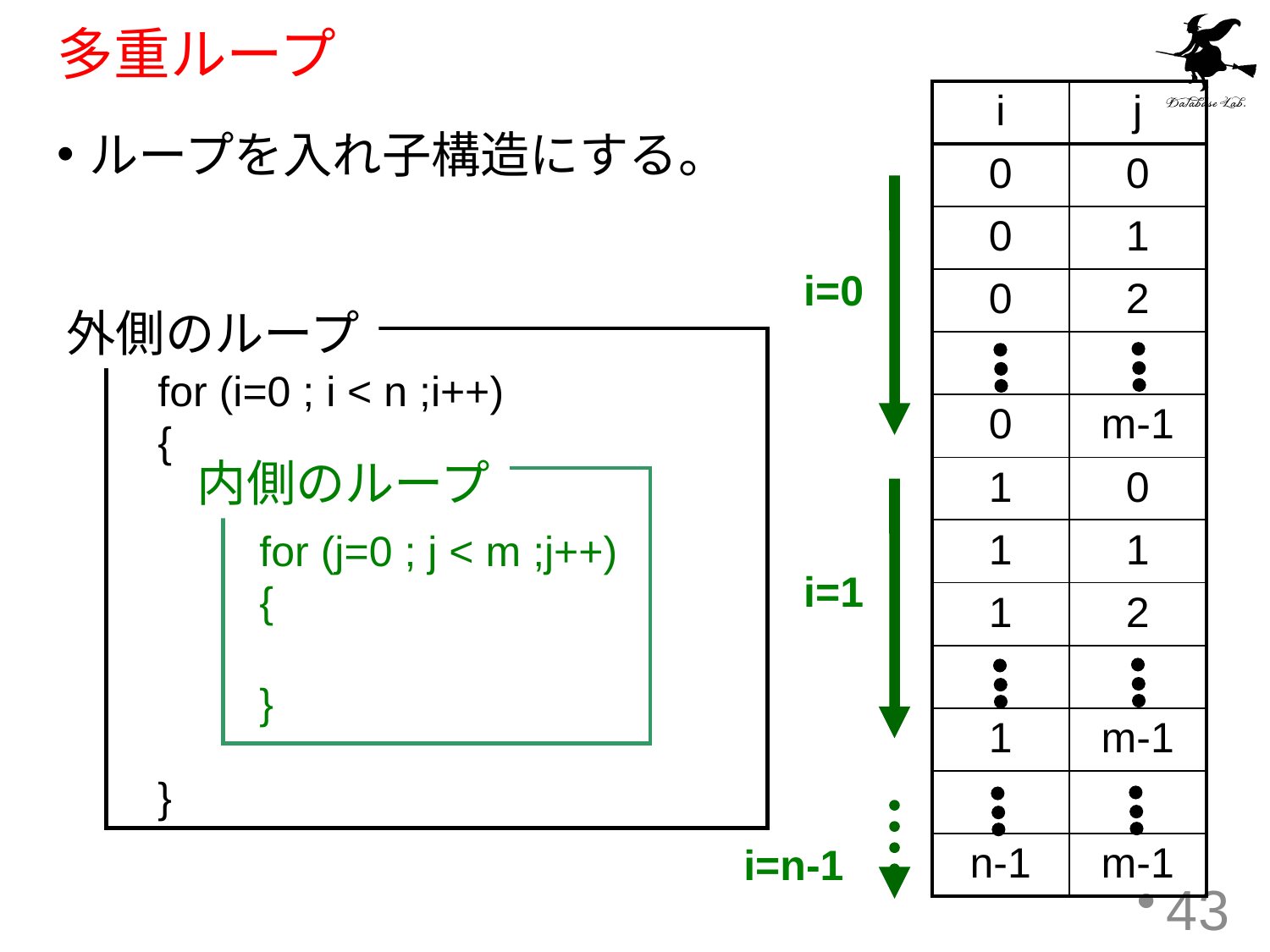

# 多重ループ
| i | j |
| --- | --- |
| 0 | 0 |
| 0 | 1 |
| 0 | 2 |
|  |  |
| 0 | m-1 |
| 1 | 0 |
| 1 | 1 |
| 1 | 2 |
|  |  |
| 1 | m-1 |
|  |  |
| n-1 | m-1 |
ループを入れ子構造にする。

i=0
外側のループ

for (i=0 ; i < n ;i++)
{

}
内側のループ

for (j=0 ; j < m ;j++)
{

}
i=1

i=n-1
43